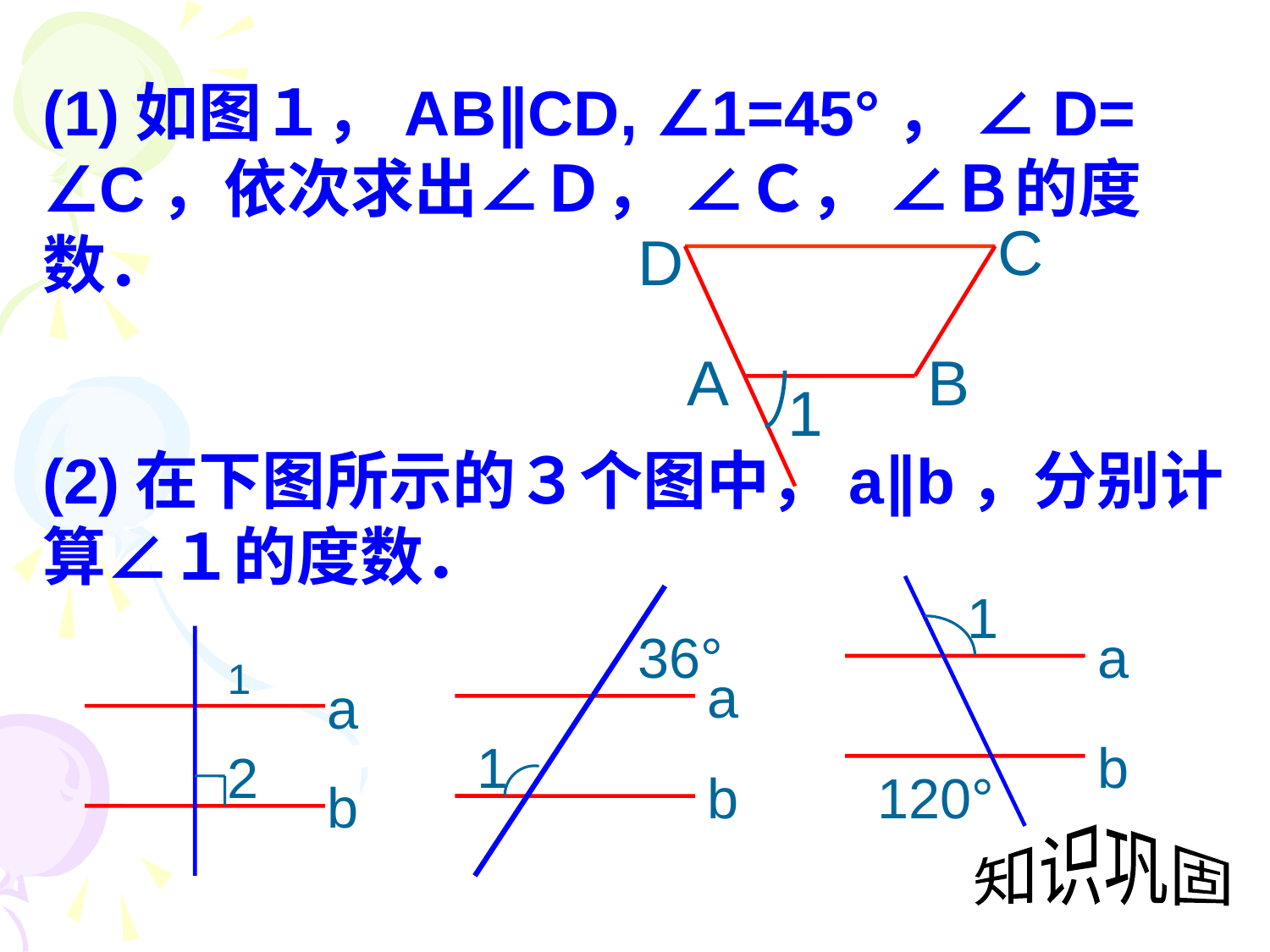

(1)如图１，AB∥CD, ∠1=45°， ∠D= ∠C，依次求出∠Ｄ， ∠Ｃ， ∠Ｂ的度数．

(2)在下图所示的３个图中，a∥b，分别计算∠１的度数．

C
D

A
B
1

1

36°

a

1
a

a

1
b
2
b

120°
b

知识巩固